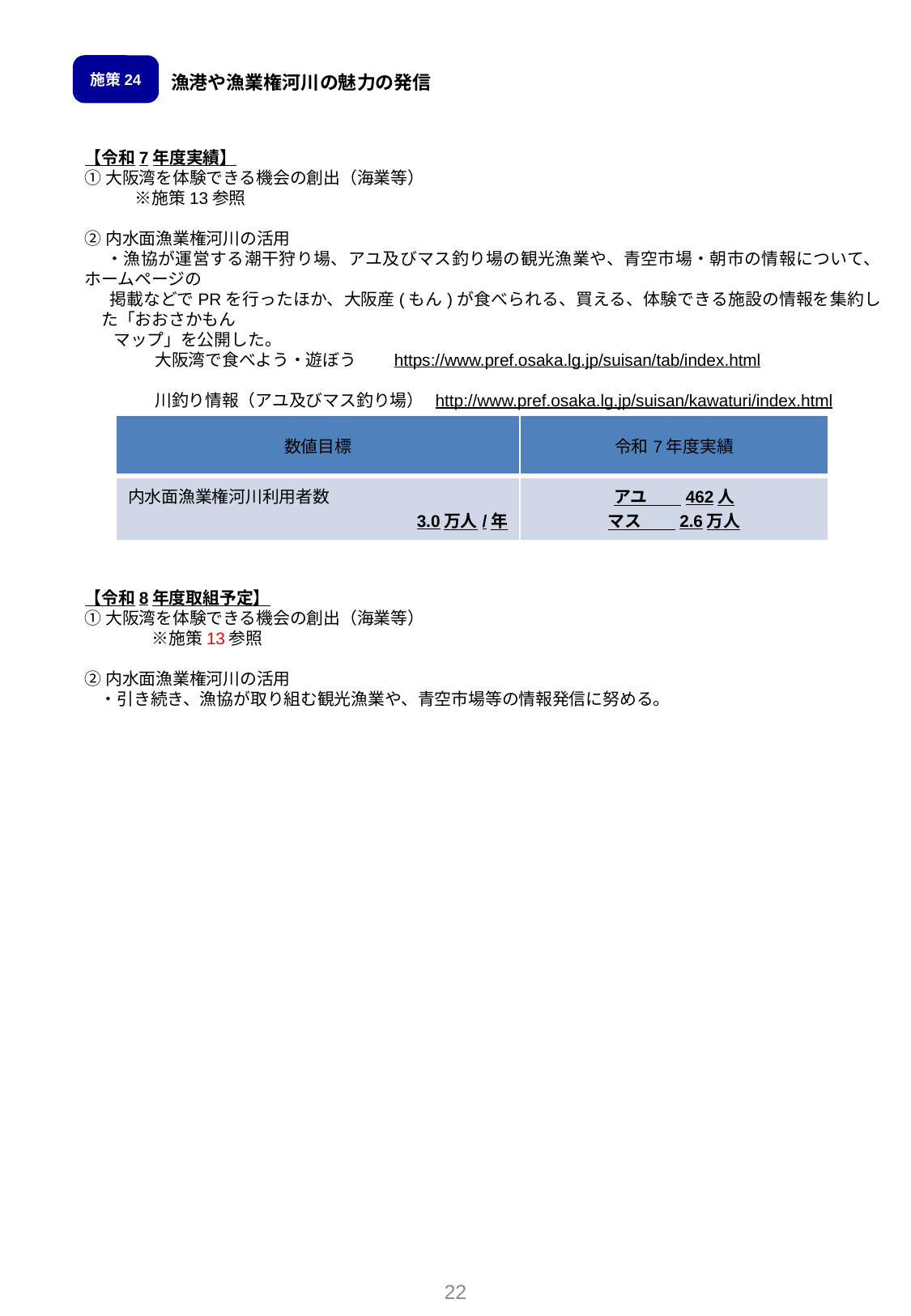

施策24
漁港や漁業権河川の魅力の発信
【令和7年度実績】
①大阪湾を体験できる機会の創出（海業等）
　　　※施策13参照

②内水面漁業権河川の活用
　 ・漁協が運営する潮干狩り場、アユ及びマス釣り場の観光漁業や、青空市場・朝市の情報について、ホームページの
   掲載などでPRを行ったほか、大阪産(もん)が食べられる、買える、体験できる施設の情報を集約した「おおさかもん
　 マップ」を公開した。
　　　   大阪湾で食べよう・遊ぼう　　https://www.pref.osaka.lg.jp/suisan/tab/index.html

　　　   川釣り情報（アユ及びマス釣り場）  http://www.pref.osaka.lg.jp/suisan/kawaturi/index.html

| 数値目標 | 令和7年度実績 |
| --- | --- |
| 内水面漁業権河川利用者数 　　　　　　　　　　　　3.0万人/年 | アユ　　462人 マス　　2.6万人 |
【令和8年度取組予定】
①大阪湾を体験できる機会の創出（海業等）
　　　　※施策13参照

②内水面漁業権河川の活用
   ・引き続き、漁協が取り組む観光漁業や、青空市場等の情報発信に努める。

22